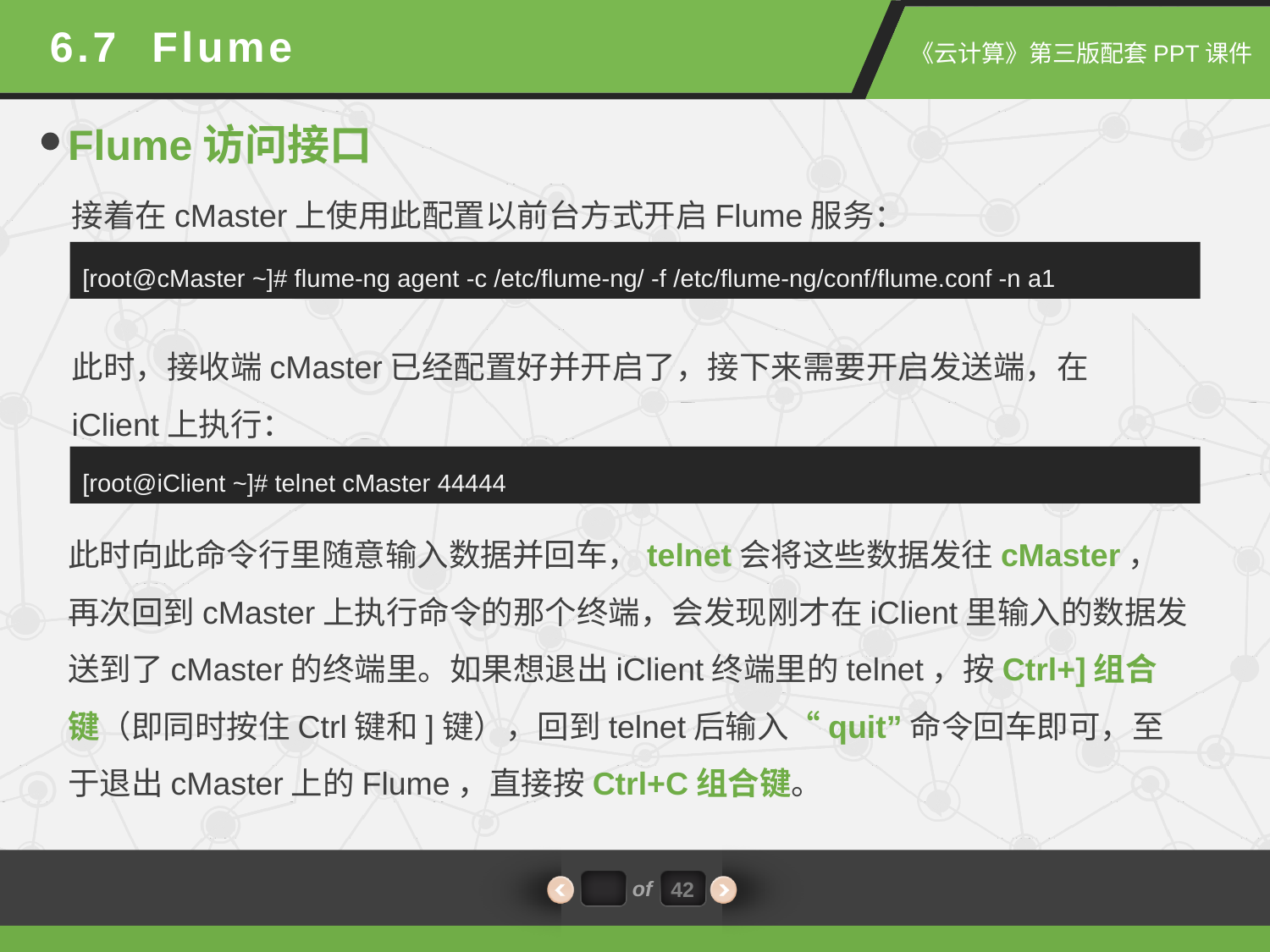

6.7  Flume
Flume访问接口

接着在cMaster上使用此配置以前台方式开启Flume服务：
[root@cMaster ~]# flume-ng agent -c /etc/flume-ng/ -f /etc/flume-ng/conf/flume.conf -n a1
此时，接收端cMaster已经配置好并开启了，接下来需要开启发送端，在iClient上执行：
[root@iClient ~]# telnet cMaster 44444
此时向此命令行里随意输入数据并回车，telnet会将这些数据发往cMaster，再次回到cMaster上执行命令的那个终端，会发现刚才在iClient里输入的数据发送到了cMaster的终端里。如果想退出iClient终端里的telnet，按Ctrl+]组合键（即同时按住Ctrl键和]键），回到telnet后输入“quit”命令回车即可，至于退出cMaster上的Flume，直接按Ctrl+C组合键。
16